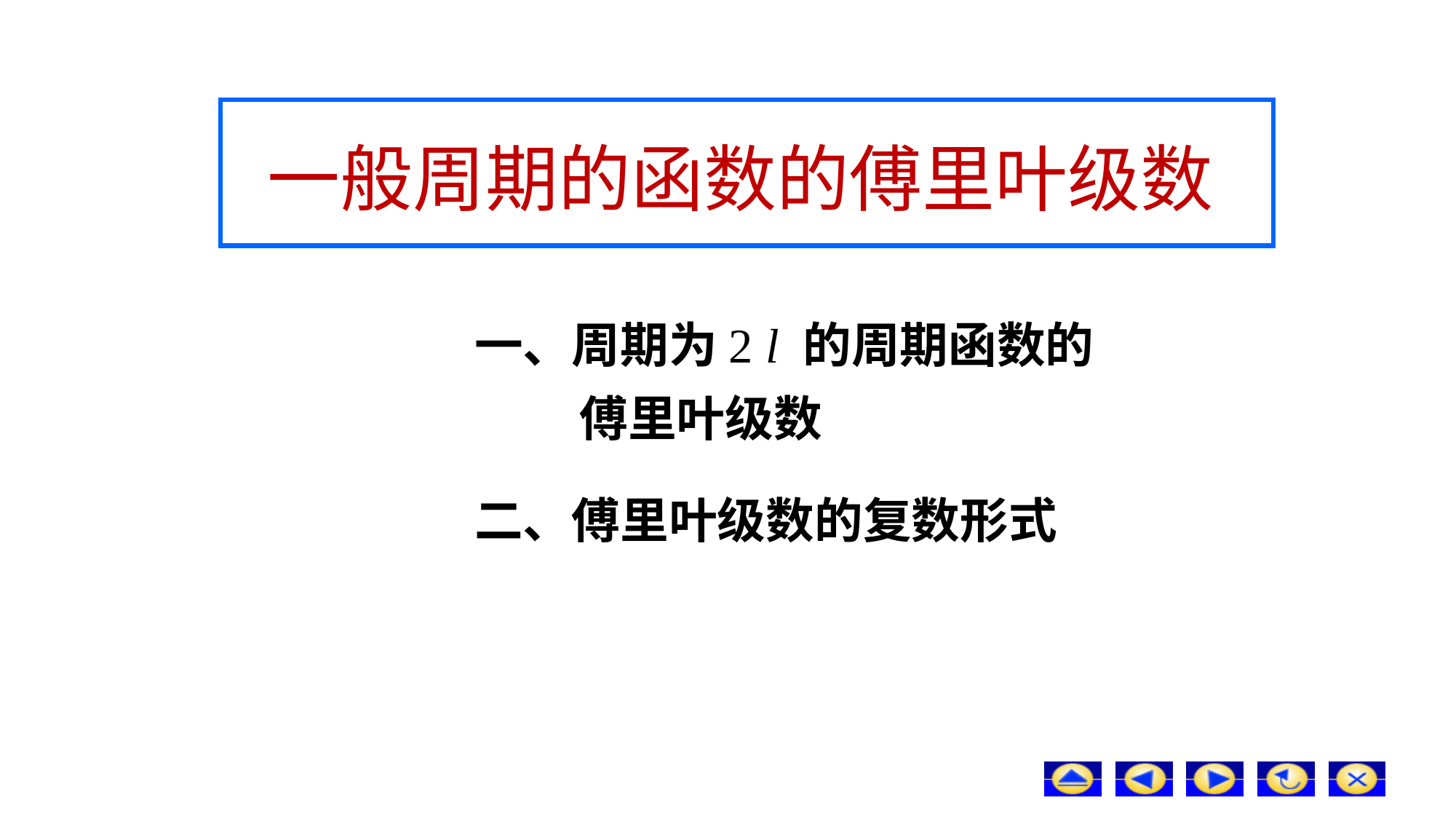

一般周期的函数的傅里叶级数
一、周期为2 l 的周期函数的
傅里叶级数
二、傅里叶级数的复数形式